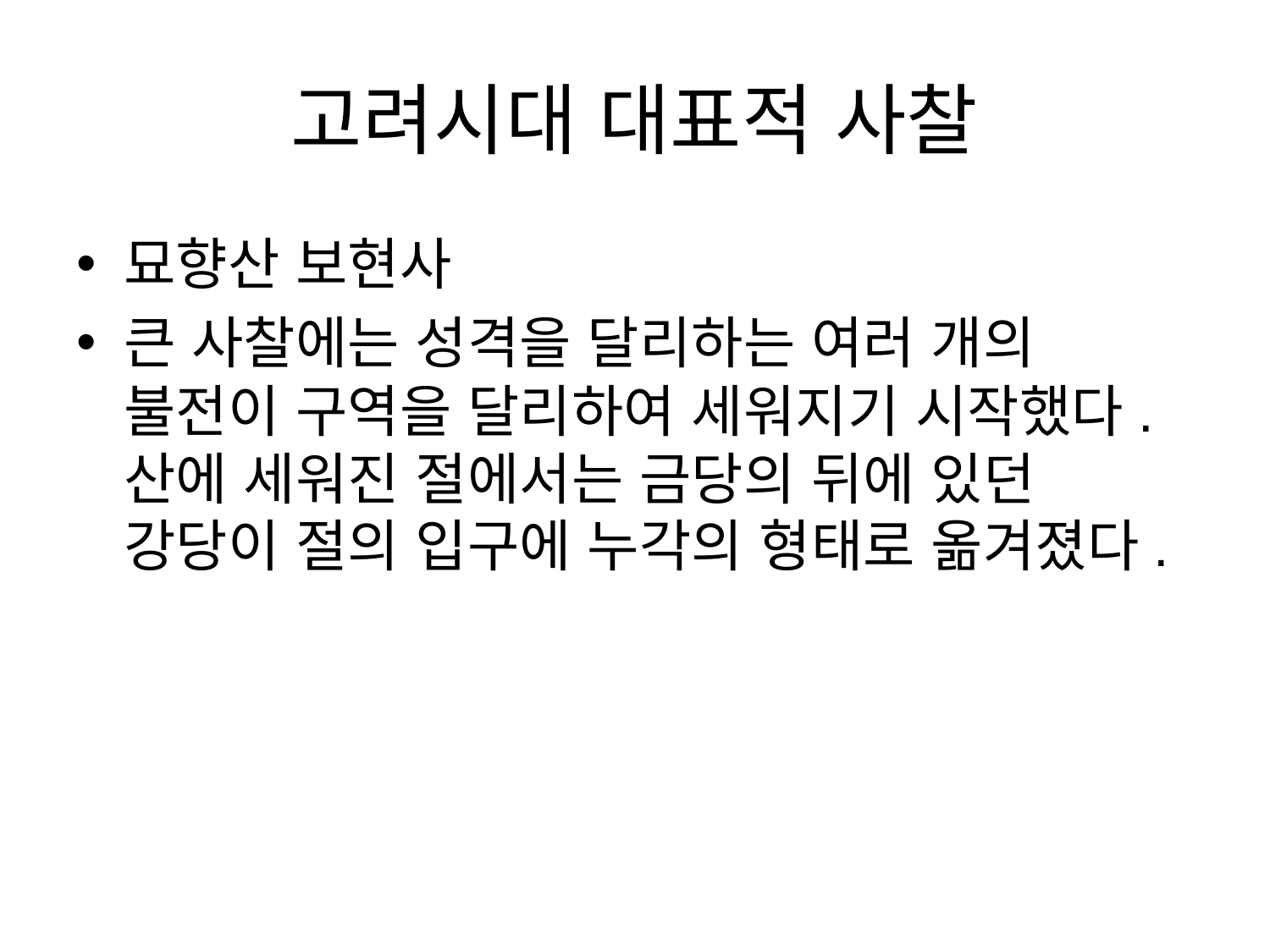

# 고려시대 대표적 사찰
묘향산 보현사
큰 사찰에는 성격을 달리하는 여러 개의 불전이 구역을 달리하여 세워지기 시작했다. 산에 세워진 절에서는 금당의 뒤에 있던 강당이 절의 입구에 누각의 형태로 옮겨졌다.